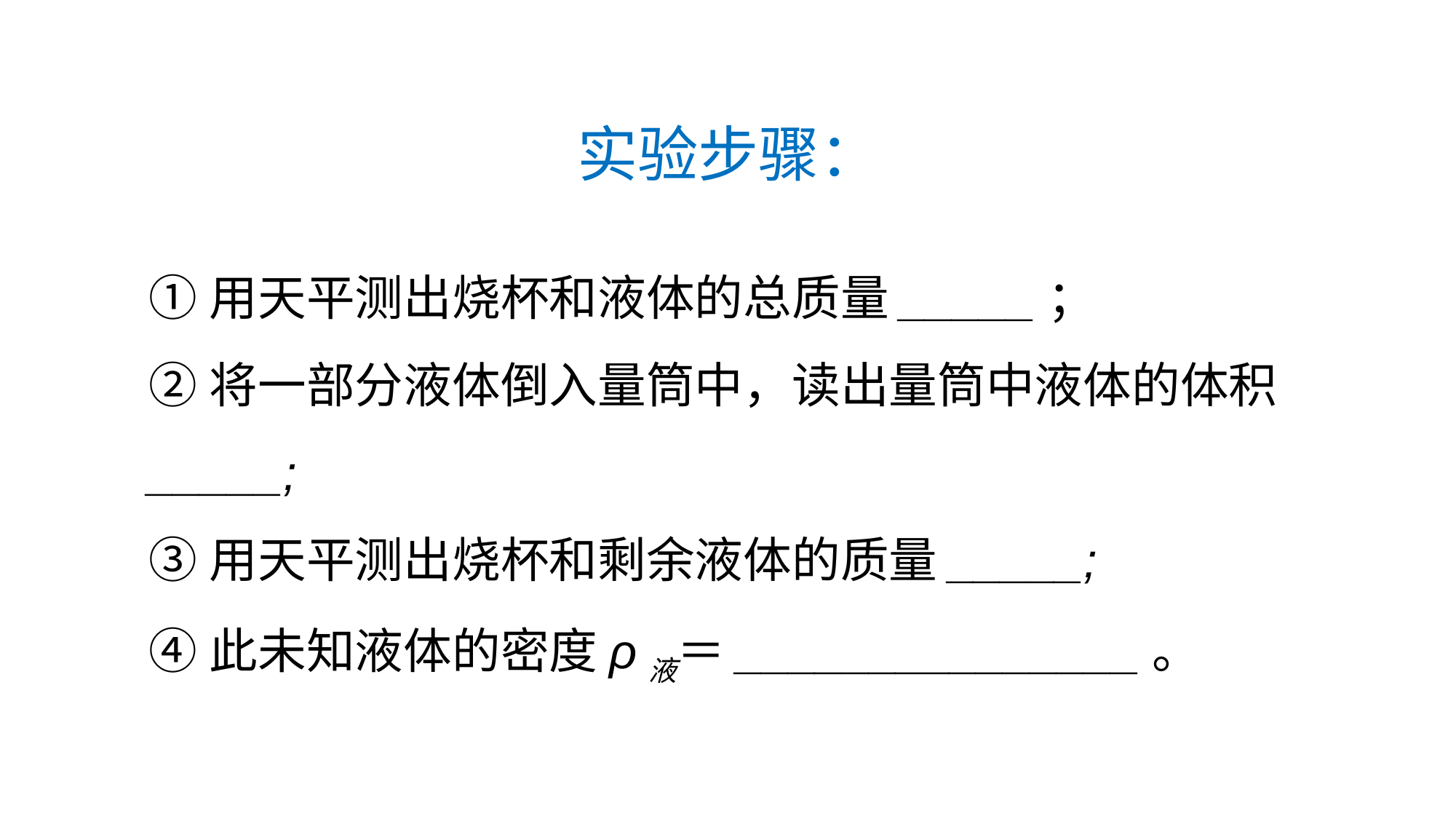

实验步骤：

①用天平测出烧杯和液体的总质量_____；
②将一部分液体倒入量筒中，读出量筒中液体的体积_____;
③用天平测出烧杯和剩余液体的质量_____;
④此未知液体的密度ρ液＝_______________。